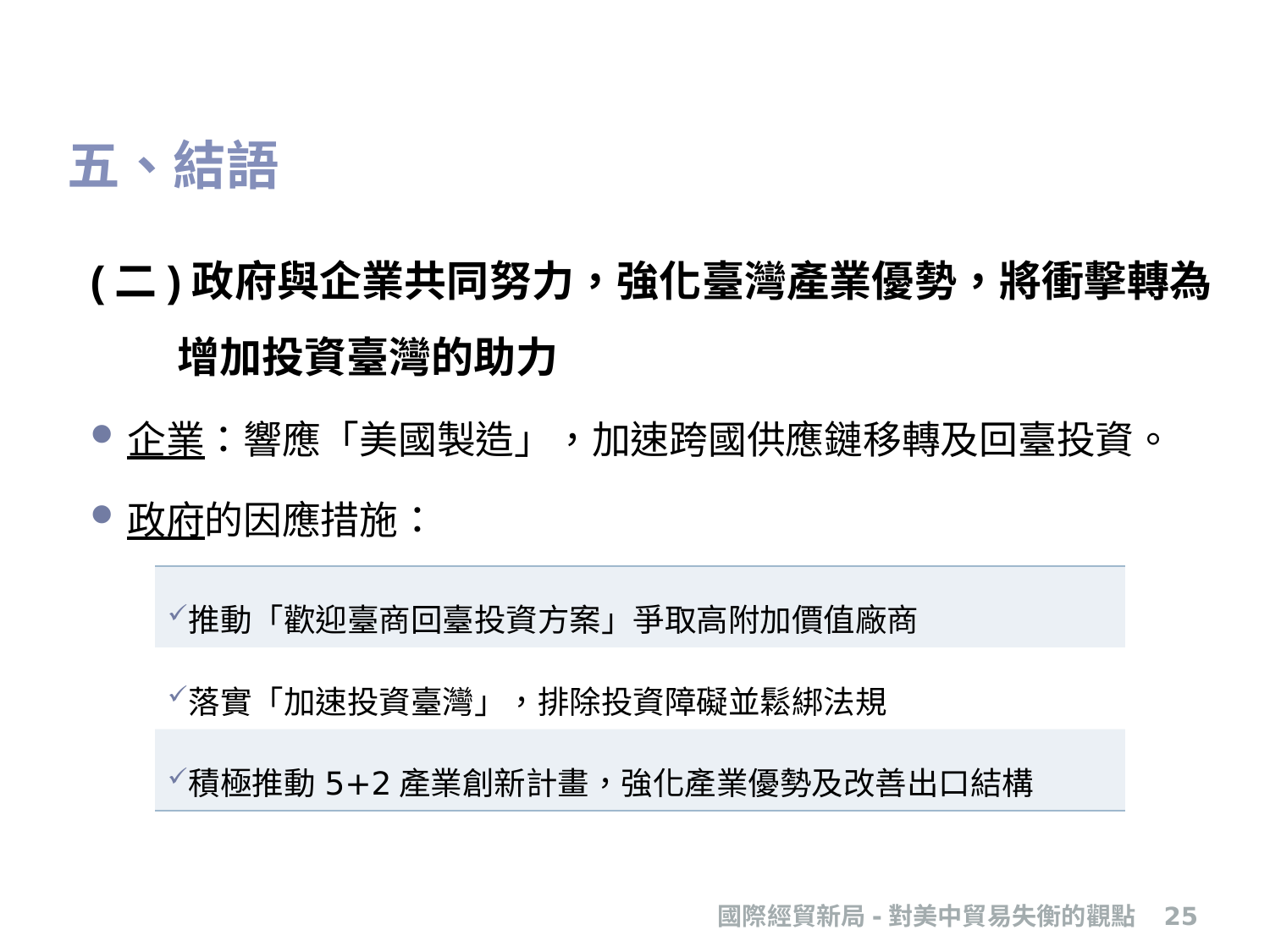

# 五、結語
(二)政府與企業共同努力，強化臺灣產業優勢，將衝擊轉為增加投資臺灣的助力
企業：響應「美國製造」，加速跨國供應鏈移轉及回臺投資。
政府的因應措施：
| 推動「歡迎臺商回臺投資方案」爭取高附加價值廠商 |
| --- |
| 落實「加速投資臺灣」，排除投資障礙並鬆綁法規 |
| 積極推動5+2產業創新計畫，強化產業優勢及改善出口結構 |
國際經貿新局-對美中貿易失衡的觀點
25